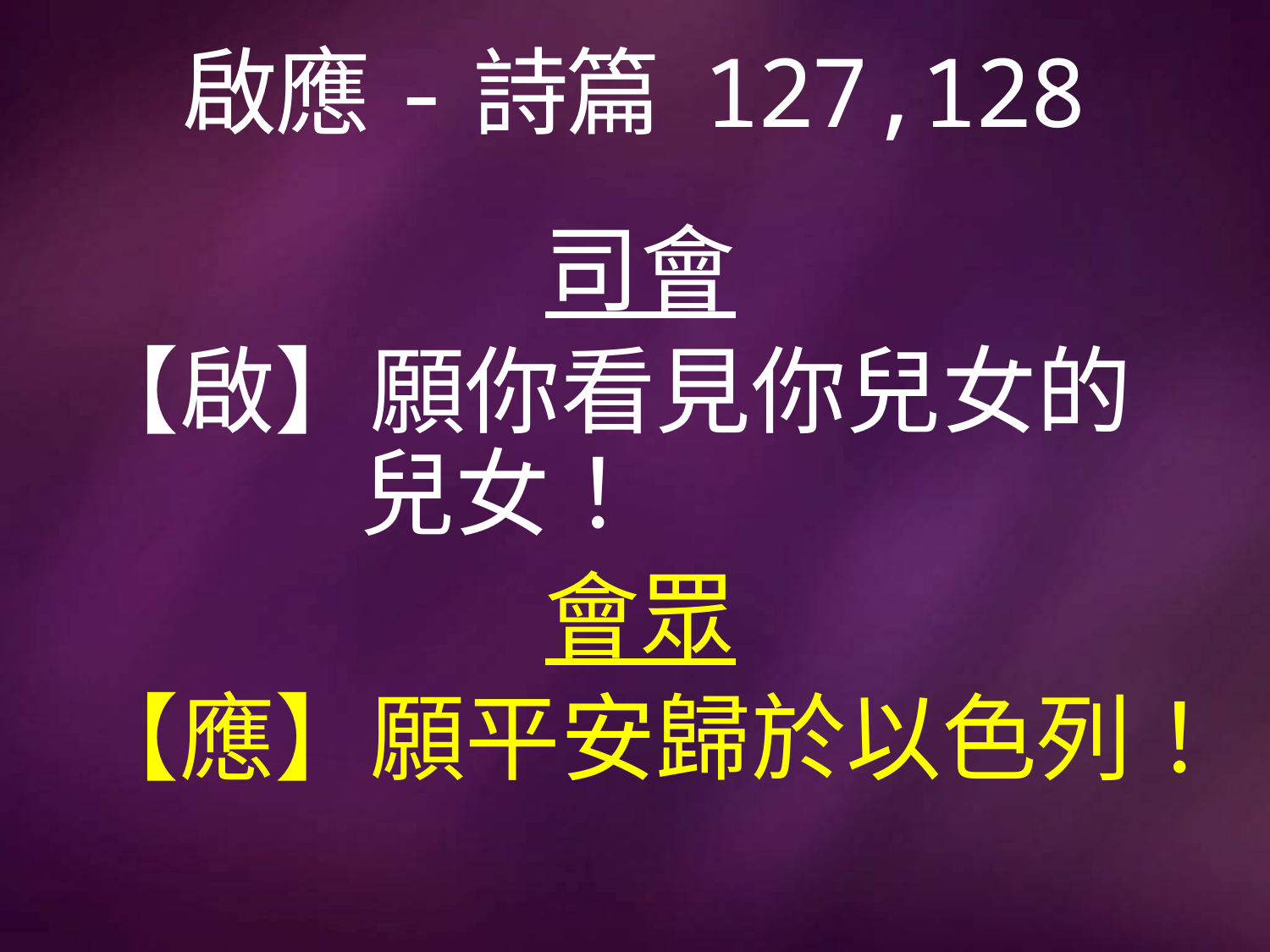

# 啟應-詩篇 127,128
司會
【啟】願你看見你兒女的		 兒女！
會眾
【應】願平安歸於以色列！